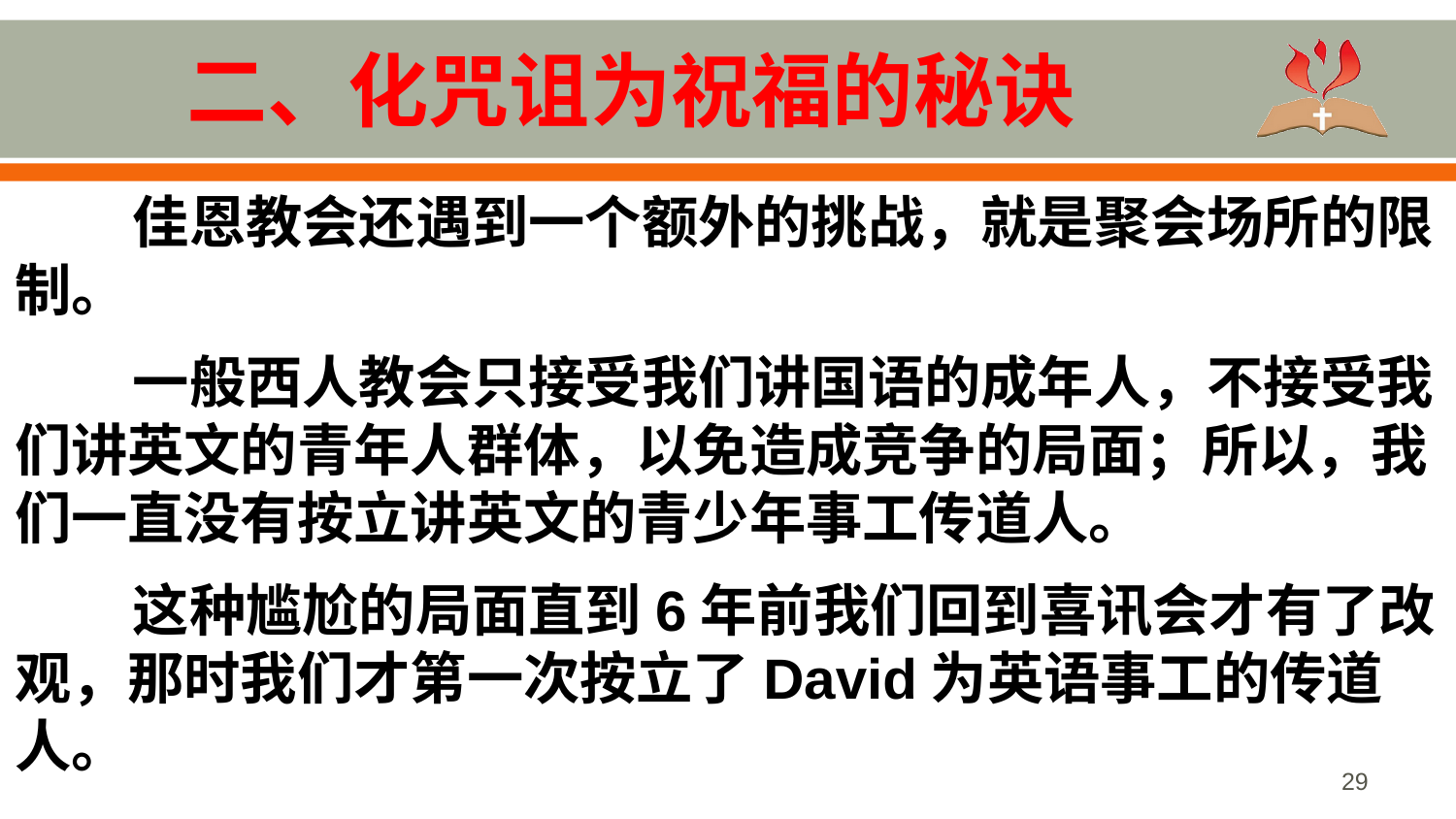

# 二、化咒诅为祝福的秘诀
佳恩教会还遇到一个额外的挑战，就是聚会场所的限制。
一般西人教会只接受我们讲国语的成年人，不接受我们讲英文的青年人群体，以免造成竞争的局面；所以，我们一直没有按立讲英文的青少年事工传道人。
这种尴尬的局面直到6年前我们回到喜讯会才有了改观，那时我们才第一次按立了David为英语事工的传道人。

29